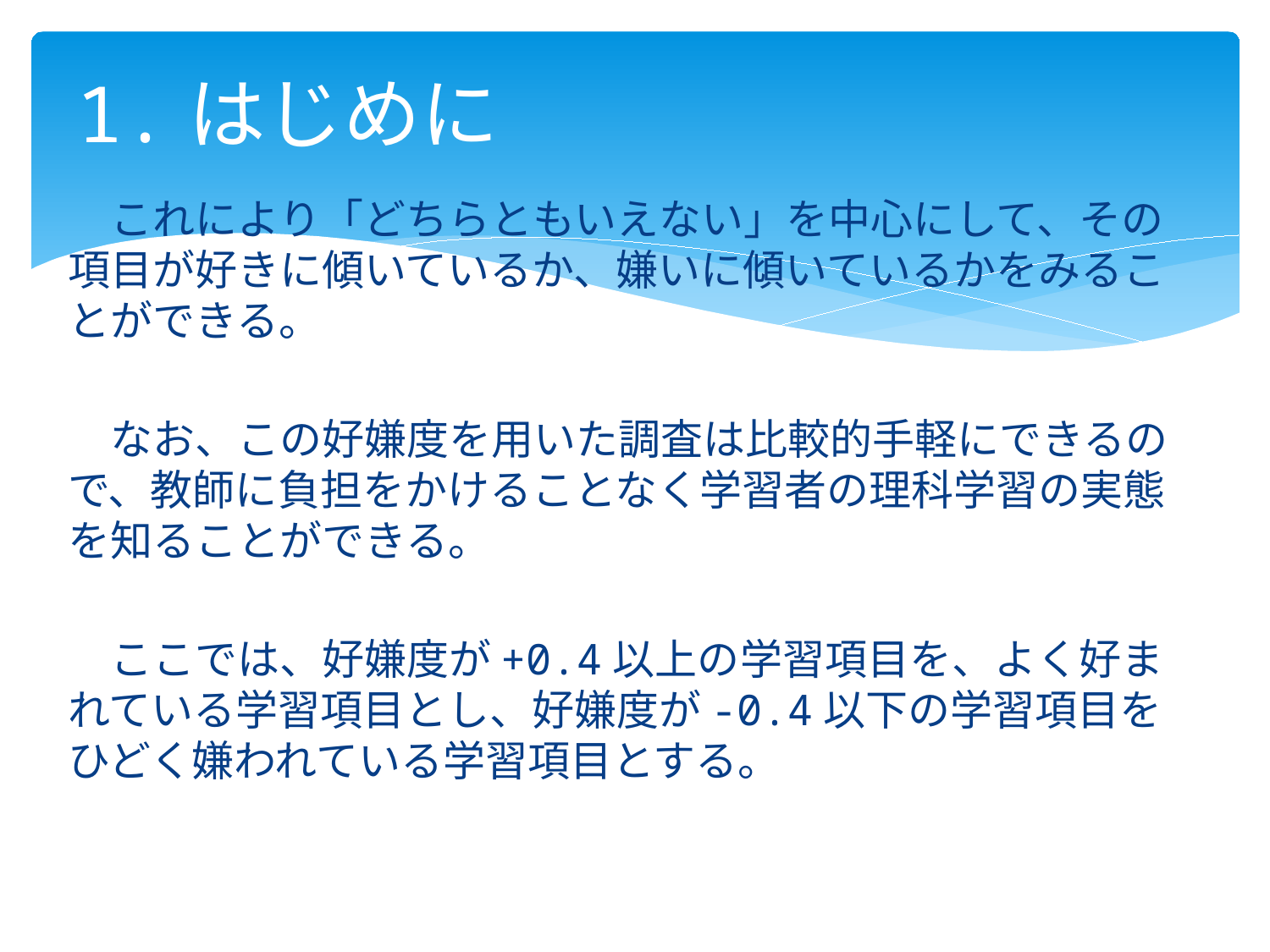

# 1.はじめに
　これにより「どちらともいえない」を中心にして、その項目が好きに傾いているか、嫌いに傾いているかをみることができる。

　なお、この好嫌度を用いた調査は比較的手軽にできるので、教師に負担をかけることなく学習者の理科学習の実態を知ることができる。

　ここでは、好嫌度が+0.4以上の学習項目を、よく好まれている学習項目とし、好嫌度が-0.4以下の学習項目をひどく嫌われている学習項目とする。